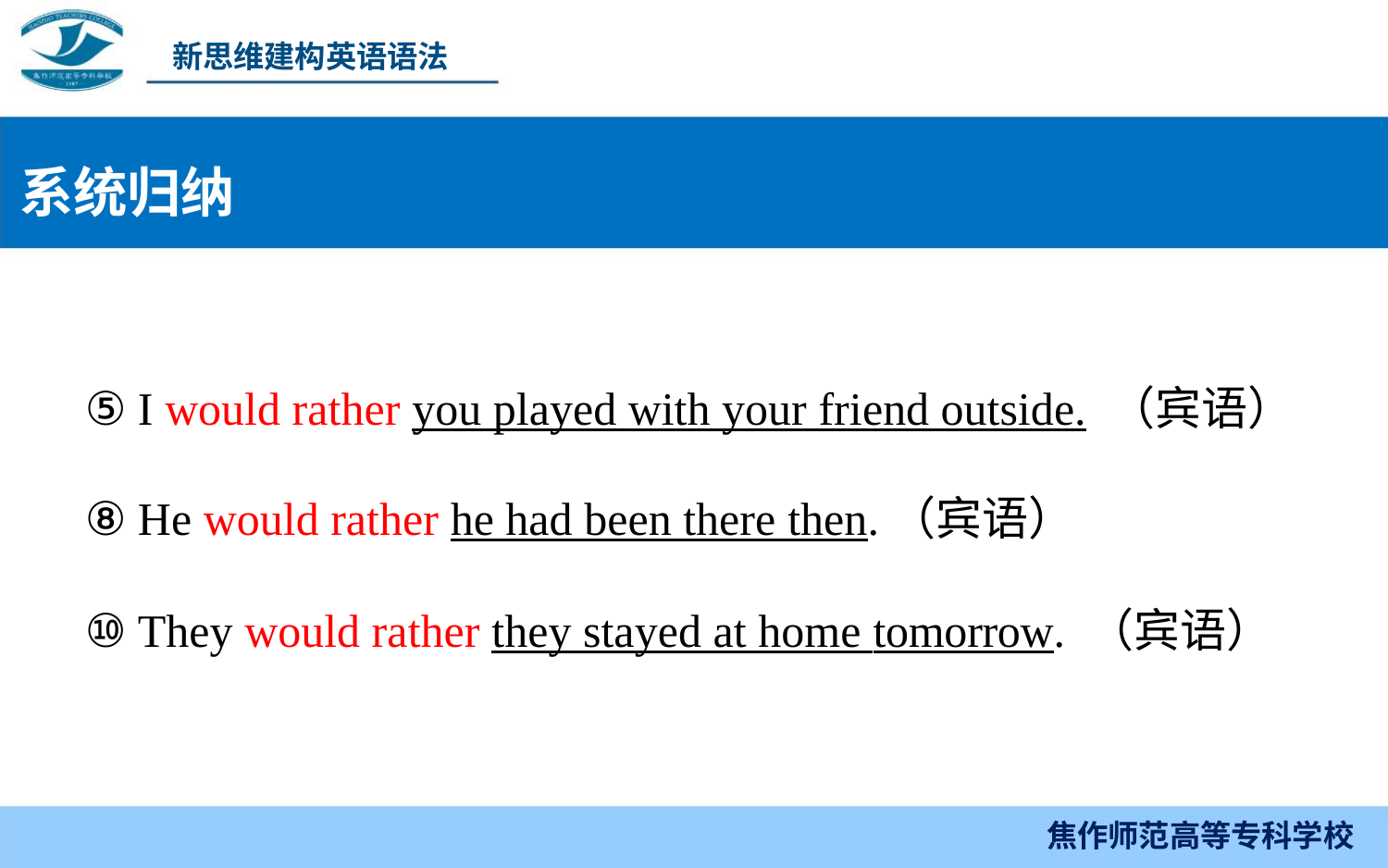

新思维建构英语语法
系统归纳
⑤ I would rather you played with your friend outside. （宾语）
⑧ He would rather he had been there then.（宾语）
⑩ They would rather they stayed at home tomorrow. （宾语）
焦作师范高等专科学校